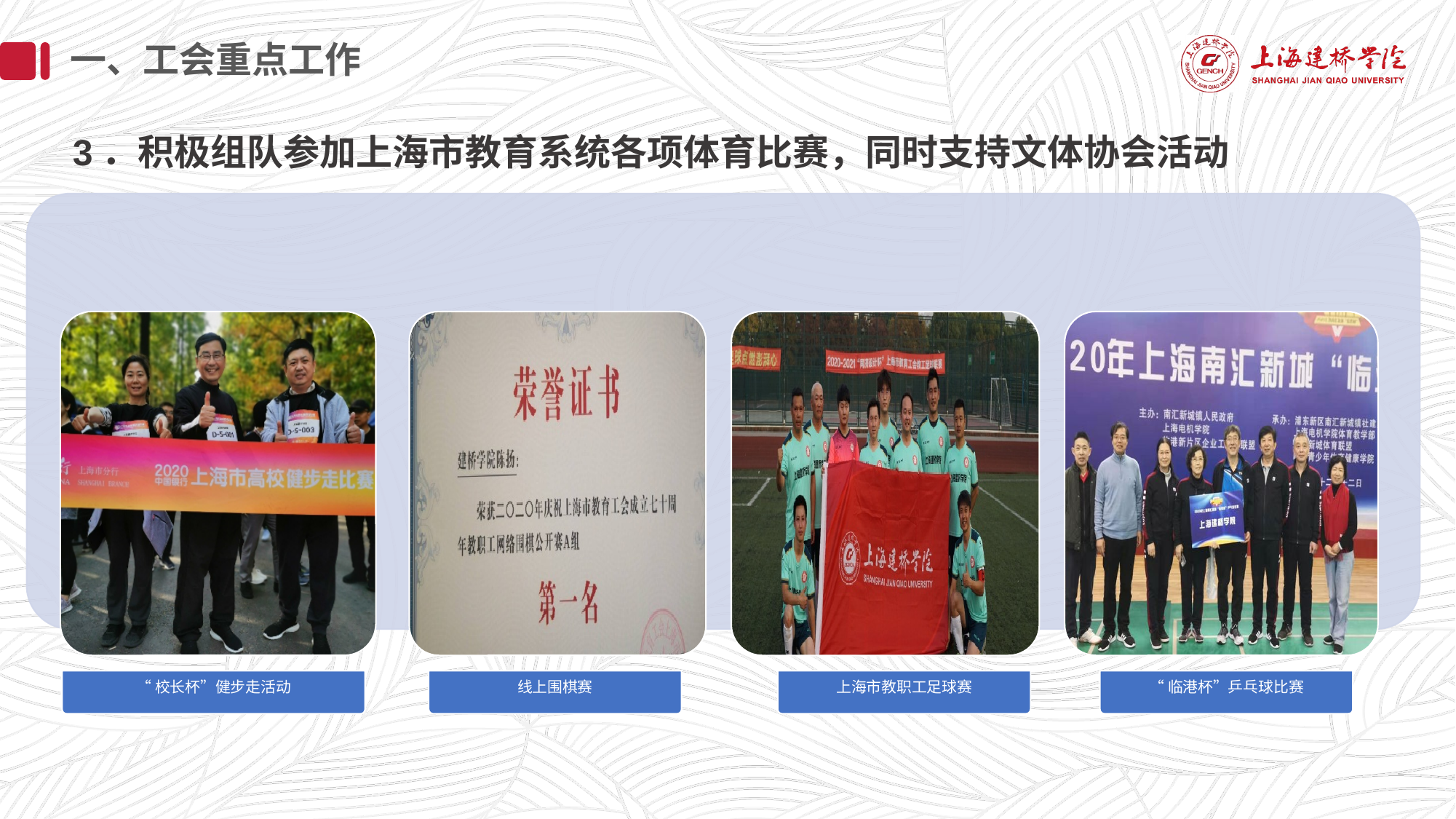

# 一、工会重点工作
3．积极组队参加上海市教育系统各项体育比赛，同时支持文体协会活动
“校长杯”健步走活动
线上围棋赛
上海市教职工足球赛
“临港杯”乒乓球比赛